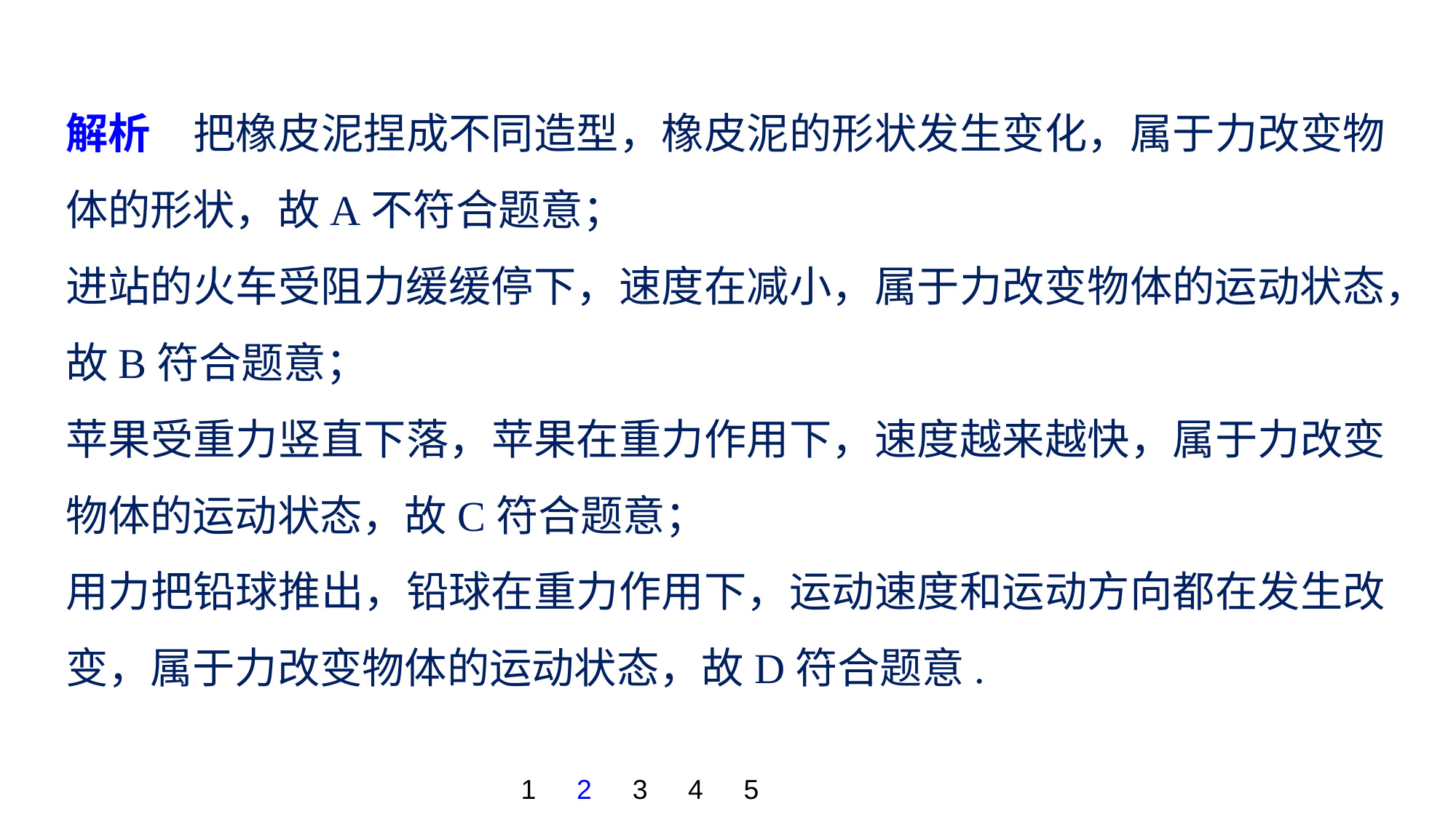

解析　把橡皮泥捏成不同造型，橡皮泥的形状发生变化，属于力改变物体的形状，故A不符合题意；
进站的火车受阻力缓缓停下，速度在减小，属于力改变物体的运动状态，故B符合题意；
苹果受重力竖直下落，苹果在重力作用下，速度越来越快，属于力改变物体的运动状态，故C符合题意；
用力把铅球推出，铅球在重力作用下，运动速度和运动方向都在发生改变，属于力改变物体的运动状态，故D符合题意.
1
2
3
4
5